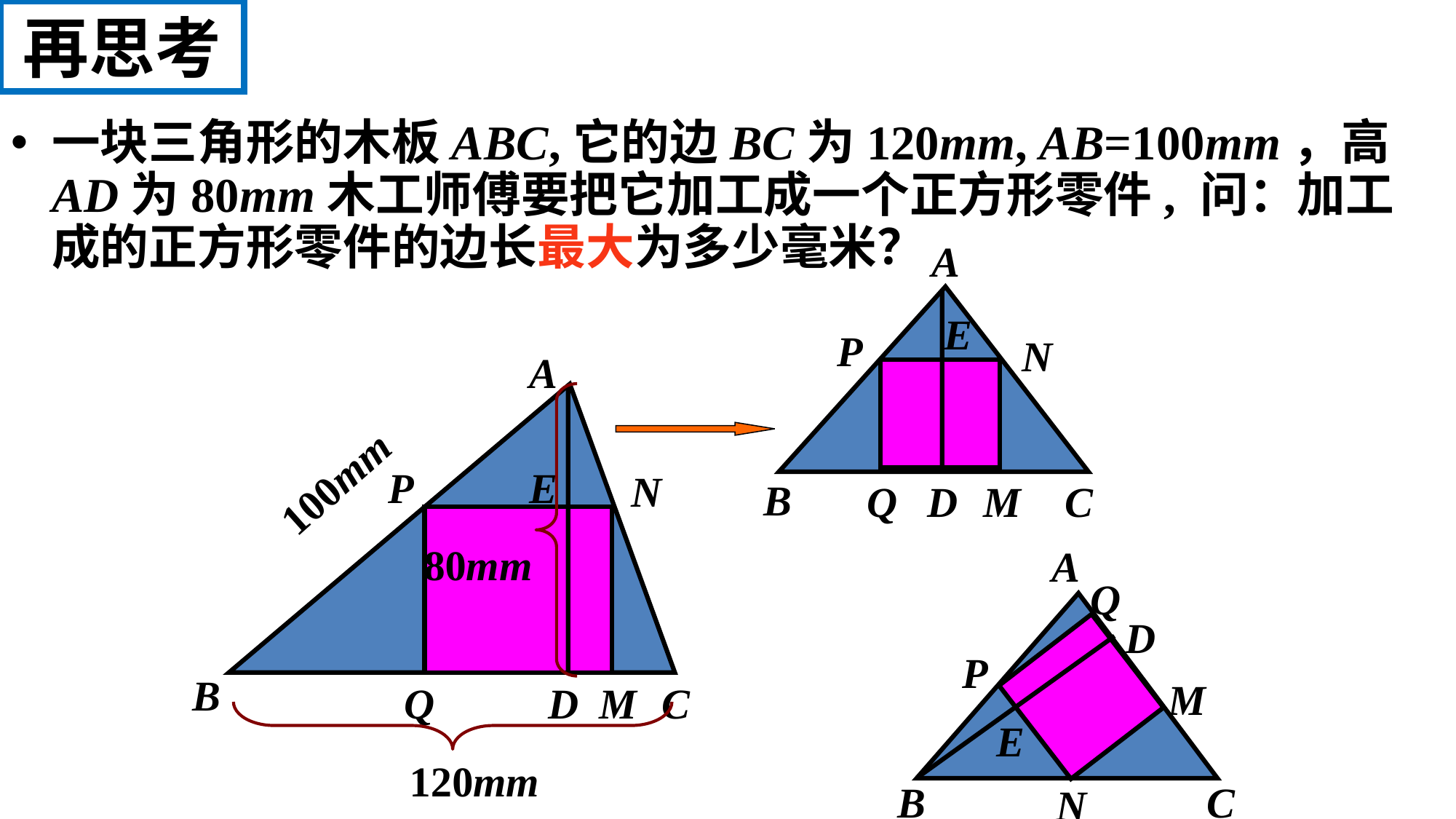

# 再思考
一块三角形的木板ABC,它的边BC为120mm,高AD为80mm木工师傅要把它加工成一个正方形零件,且使正方形的一边在BC上，其余两个定点分别在AB,AC上，问：加工成的正方形零件的边长为多少毫米？
一块三角形的木板ABC,它的边BC为120mm, AB=100mm，高AD为80mm木工师傅要把它加工成一个正方形零件, 问：加工成的正方形零件的边长最大为多少毫米？
A
E
P
N
B
Q
D
M
C

A

P
E
N

B
Q
D
M
C

80mm
100mm

120mm

A
Q
D
P
M
E
B
C
N